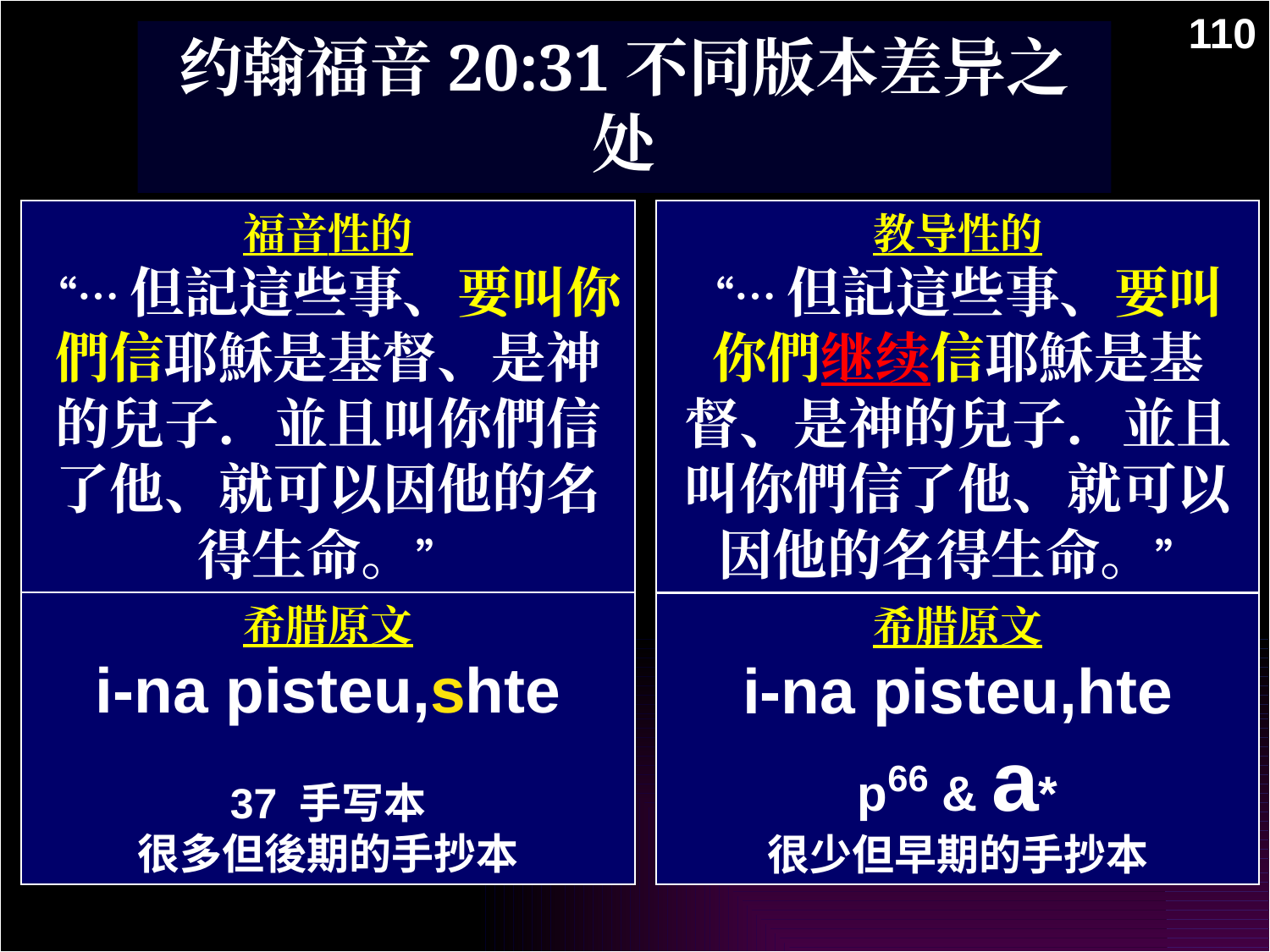

110
约翰福音20:31不同版本差异之处
福音性的
“…但記這些事、要叫你們信耶穌是基督、是神的兒子．並且叫你們信了他、就可以因他的名得生命。”
教导性的
“…但記這些事、要叫你們继续信耶穌是基督、是神的兒子．並且叫你們信了他、就可以因他的名得生命。”
希腊原文
i-na pisteu,shte

37 手写本
很多但後期的手抄本
希腊原文
i-na pisteu,hte
p66 & a*
很少但早期的手抄本